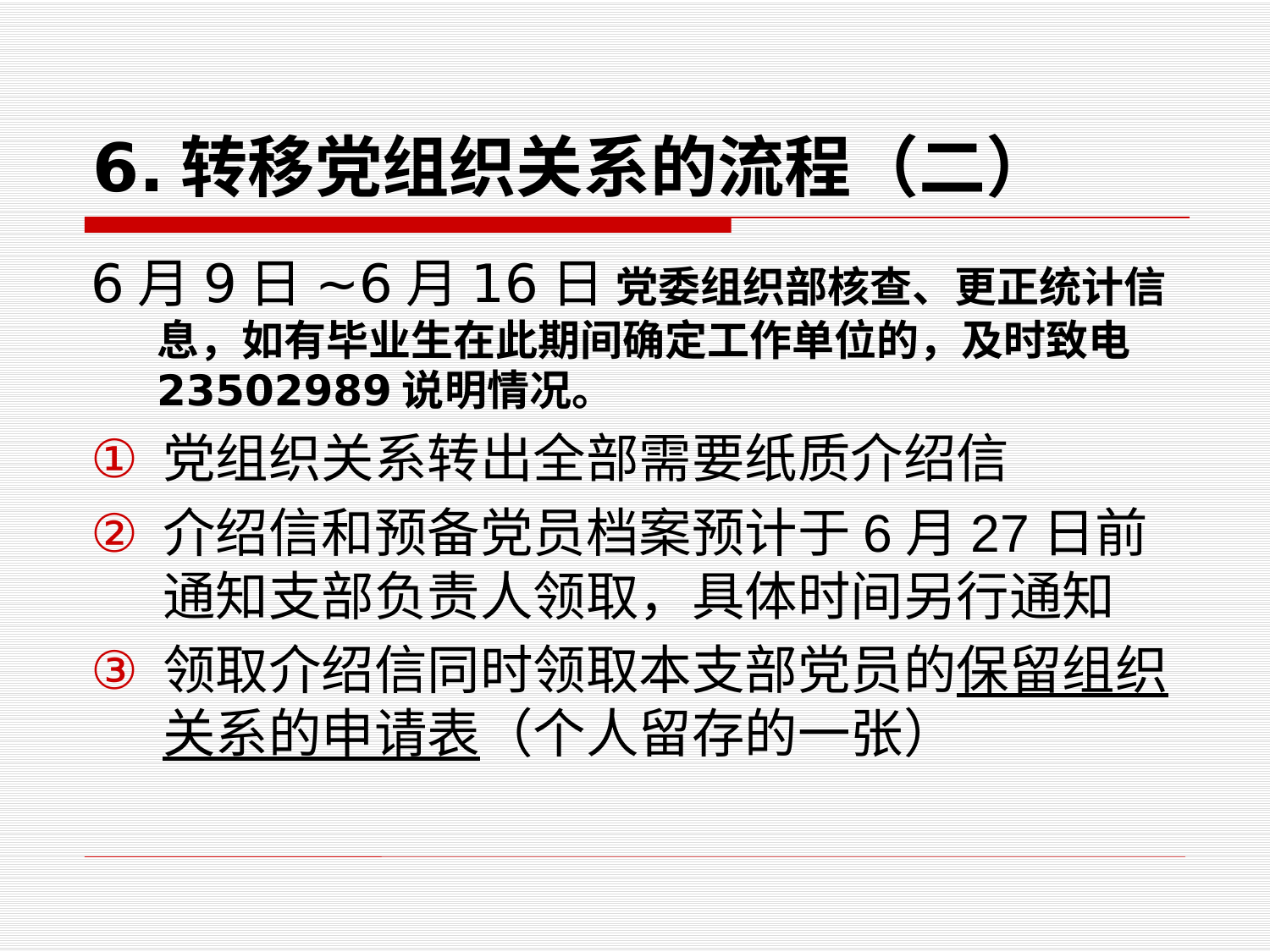

# 6.转移党组织关系的流程（二）
6月9日~6月16日 党委组织部核查、更正统计信息，如有毕业生在此期间确定工作单位的，及时致电23502989说明情况。
党组织关系转出全部需要纸质介绍信
介绍信和预备党员档案预计于6月27日前通知支部负责人领取，具体时间另行通知
领取介绍信同时领取本支部党员的保留组织关系的申请表（个人留存的一张）